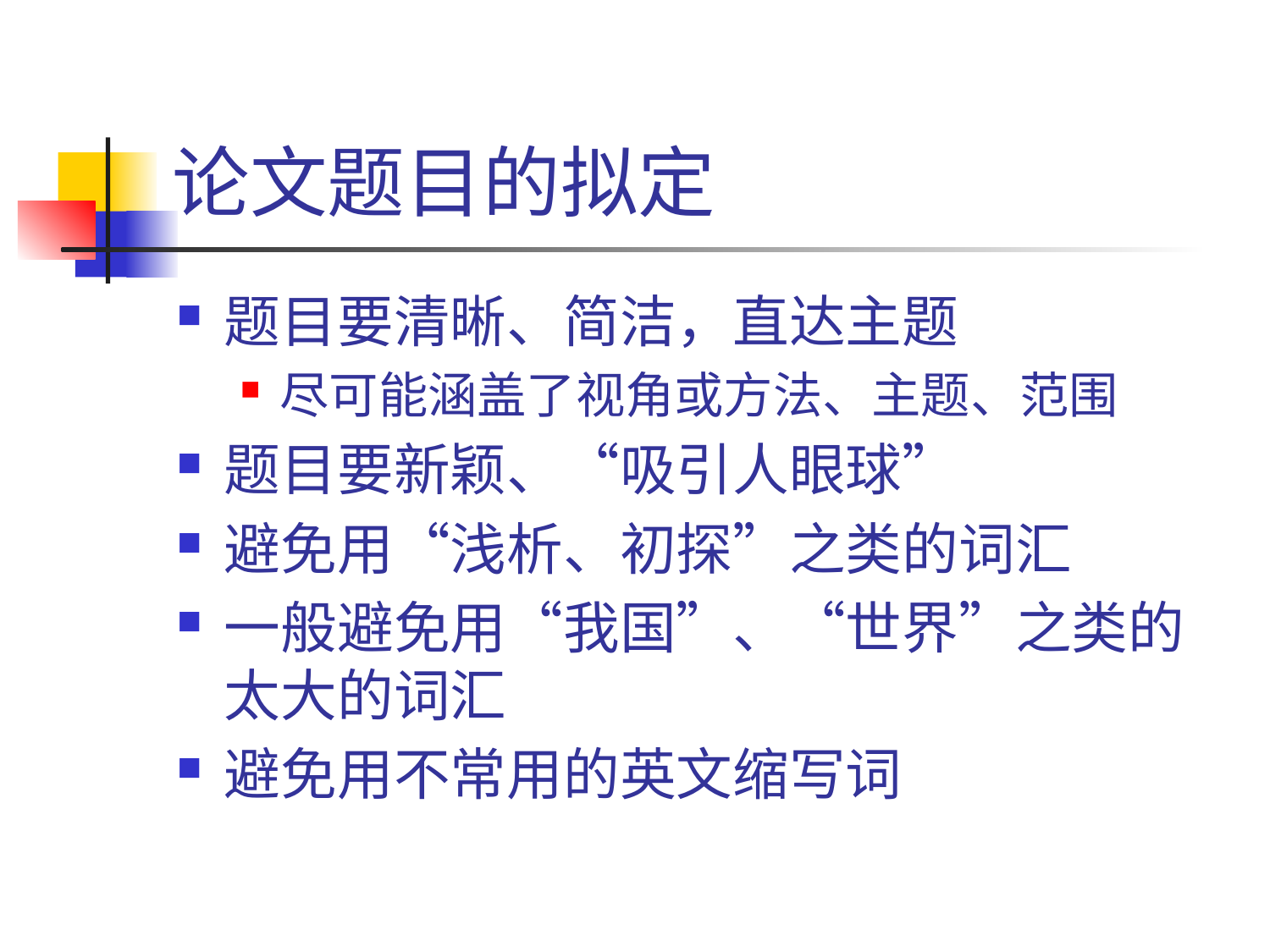

# 论文题目的拟定
题目要清晰、简洁，直达主题
尽可能涵盖了视角或方法、主题、范围
题目要新颖、“吸引人眼球”
避免用“浅析、初探”之类的词汇
一般避免用“我国”、“世界”之类的太大的词汇
避免用不常用的英文缩写词